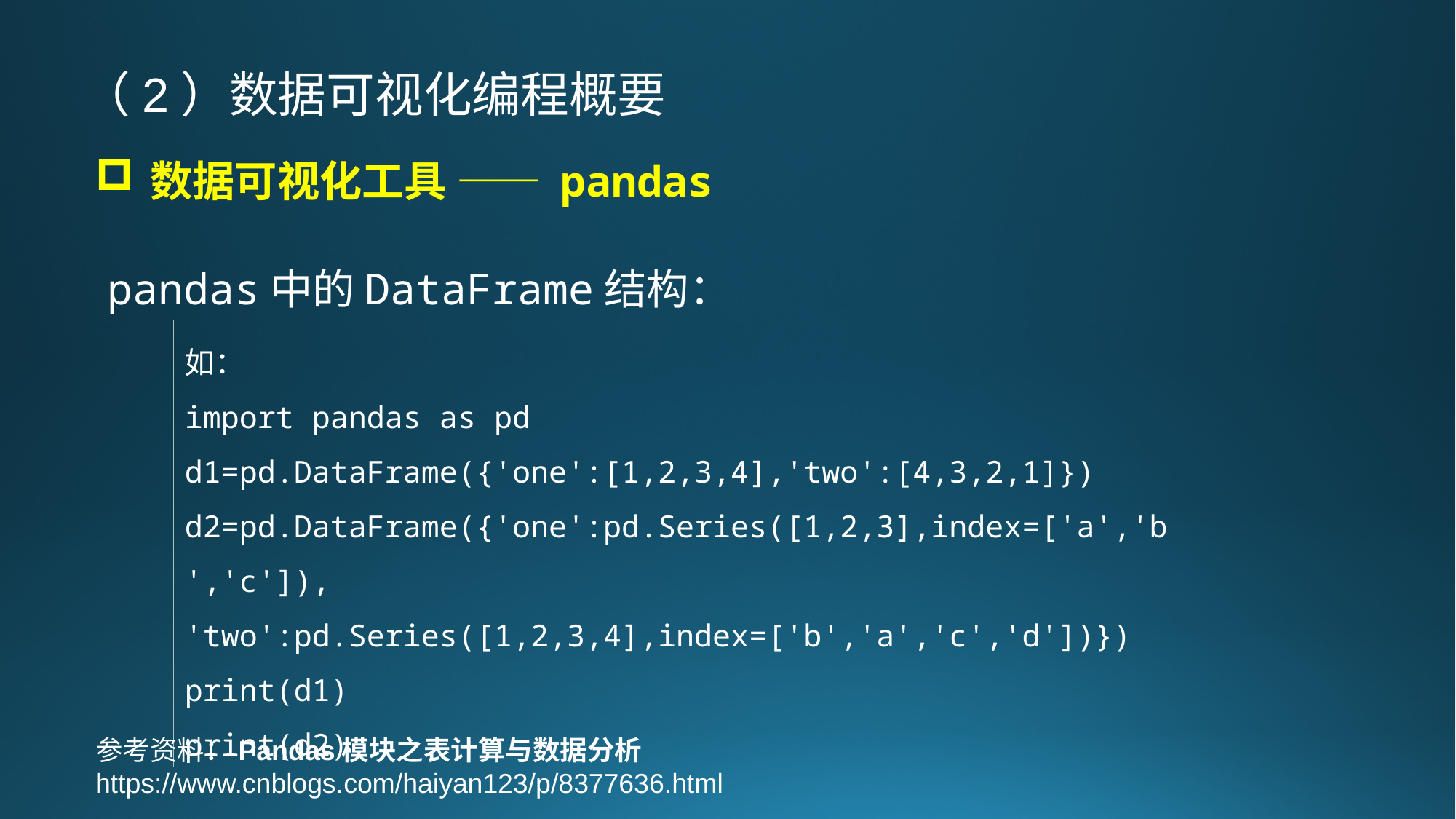

（2）数据可视化编程概要
数据可视化工具 —— pandas
pandas中的DataFrame结构：
如：
import pandas as pd
d1=pd.DataFrame({'one':[1,2,3,4],'two':[4,3,2,1]})
d2=pd.DataFrame({'one':pd.Series([1,2,3],index=['a','b','c']), 'two':pd.Series([1,2,3,4],index=['b','a','c','d'])})
print(d1)
print(d2)
参考资料：Pandas模块之表计算与数据分析
https://www.cnblogs.com/haiyan123/p/8377636.html